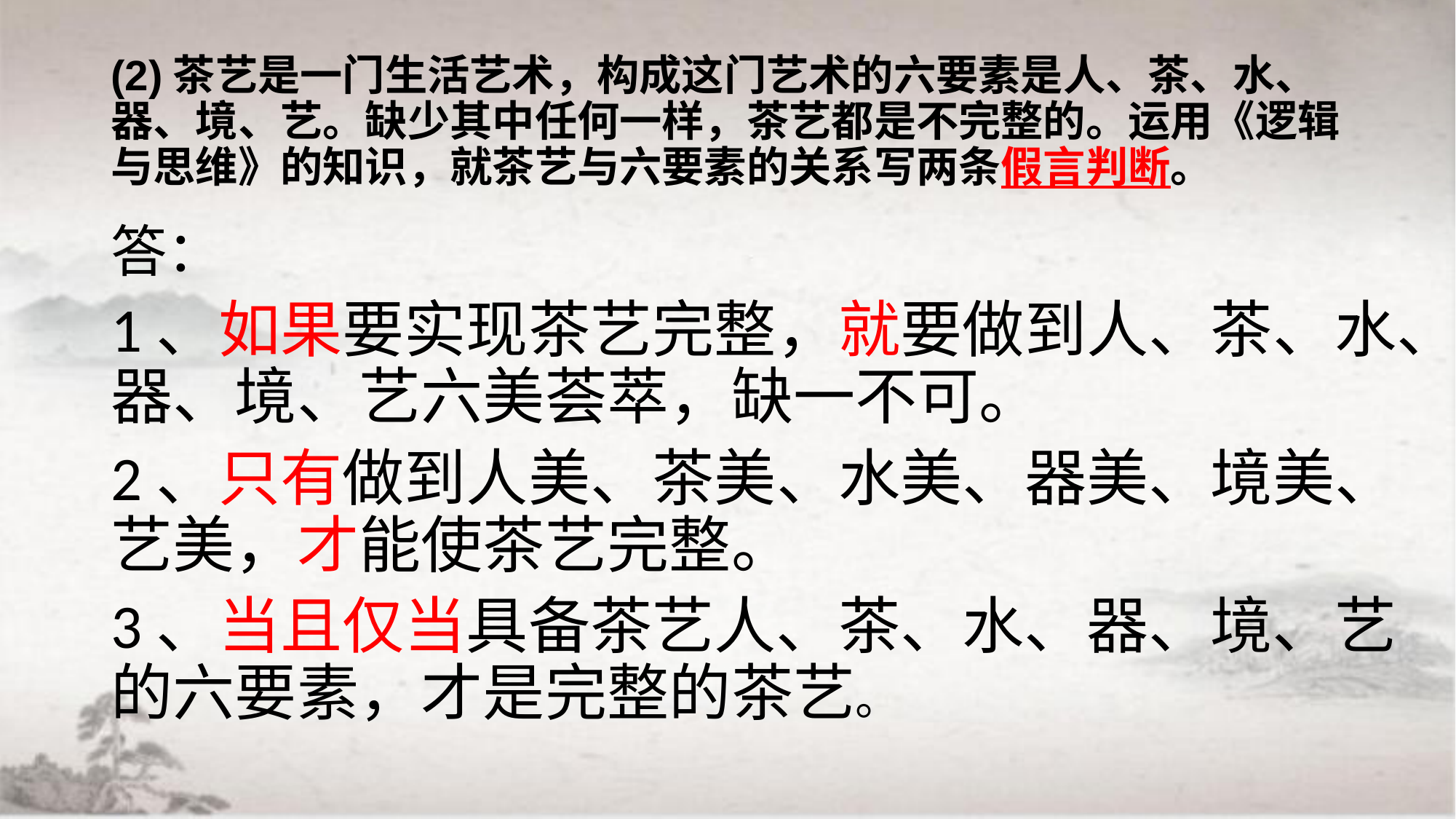

# (2)茶艺是一门生活艺术，构成这门艺术的六要素是人、茶、水、器、境、艺。缺少其中任何一样，茶艺都是不完整的。运用《逻辑与思维》的知识，就茶艺与六要素的关系写两条假言判断。
答：
1、如果要实现茶艺完整，就要做到人、茶、水、器、境、艺六美荟萃，缺一不可。
2、只有做到人美、茶美、水美、器美、境美、艺美，才能使茶艺完整。
3、当且仅当具备茶艺人、茶、水、器、境、艺的六要素，才是完整的茶艺。